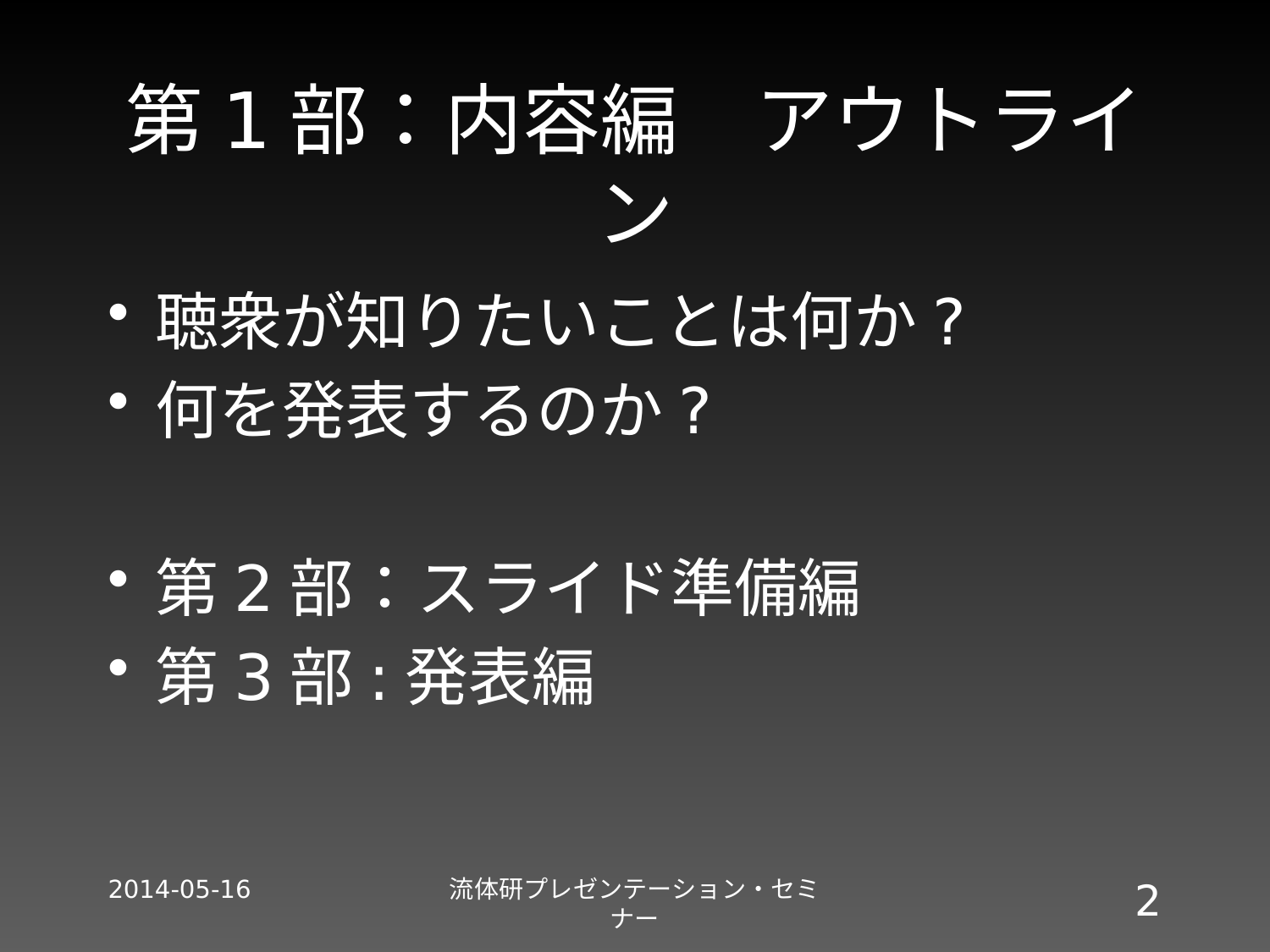

# 第1部：内容編　アウトライン
聴衆が知りたいことは何か?
何を発表するのか?

第2部：スライド準備編
第3部:発表編
2014-05-16
流体研プレゼンテーション・セミナー
2